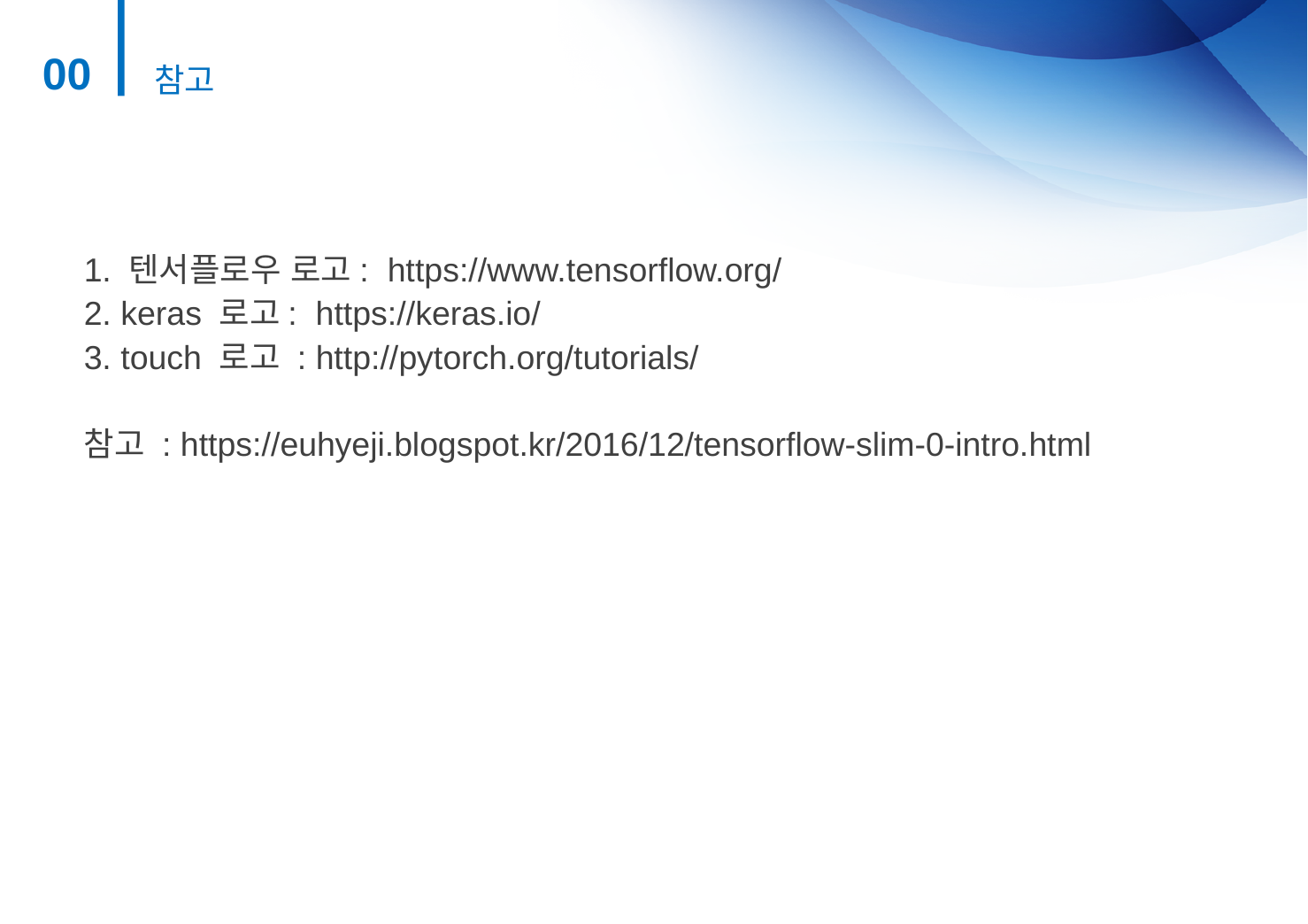

Presentation Title
00

참고
1. 텐서플로우 로고:  https://www.tensorflow.org/
2. keras 로고:  https://keras.io/
3. touch 로고 : http://pytorch.org/tutorials/

참고 : https://euhyeji.blogspot.kr/2016/12/tensorflow-slim-0-intro.html